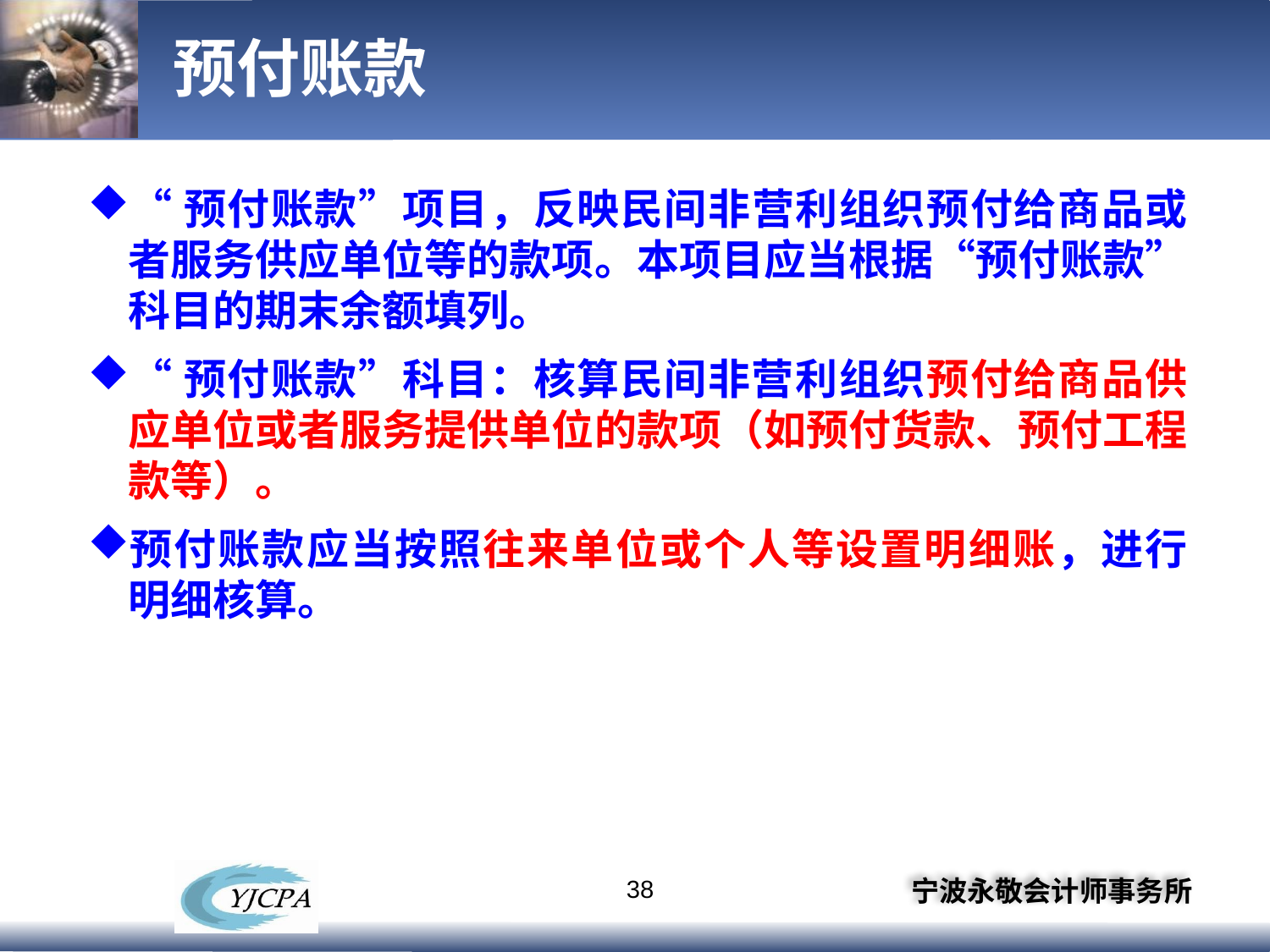

# 预付账款
“预付账款”项目，反映民间非营利组织预付给商品或者服务供应单位等的款项。本项目应当根据“预付账款”科目的期末余额填列。
“预付账款”科目：核算民间非营利组织预付给商品供应单位或者服务提供单位的款项（如预付货款、预付工程款等）。
预付账款应当按照往来单位或个人等设置明细账，进行明细核算。